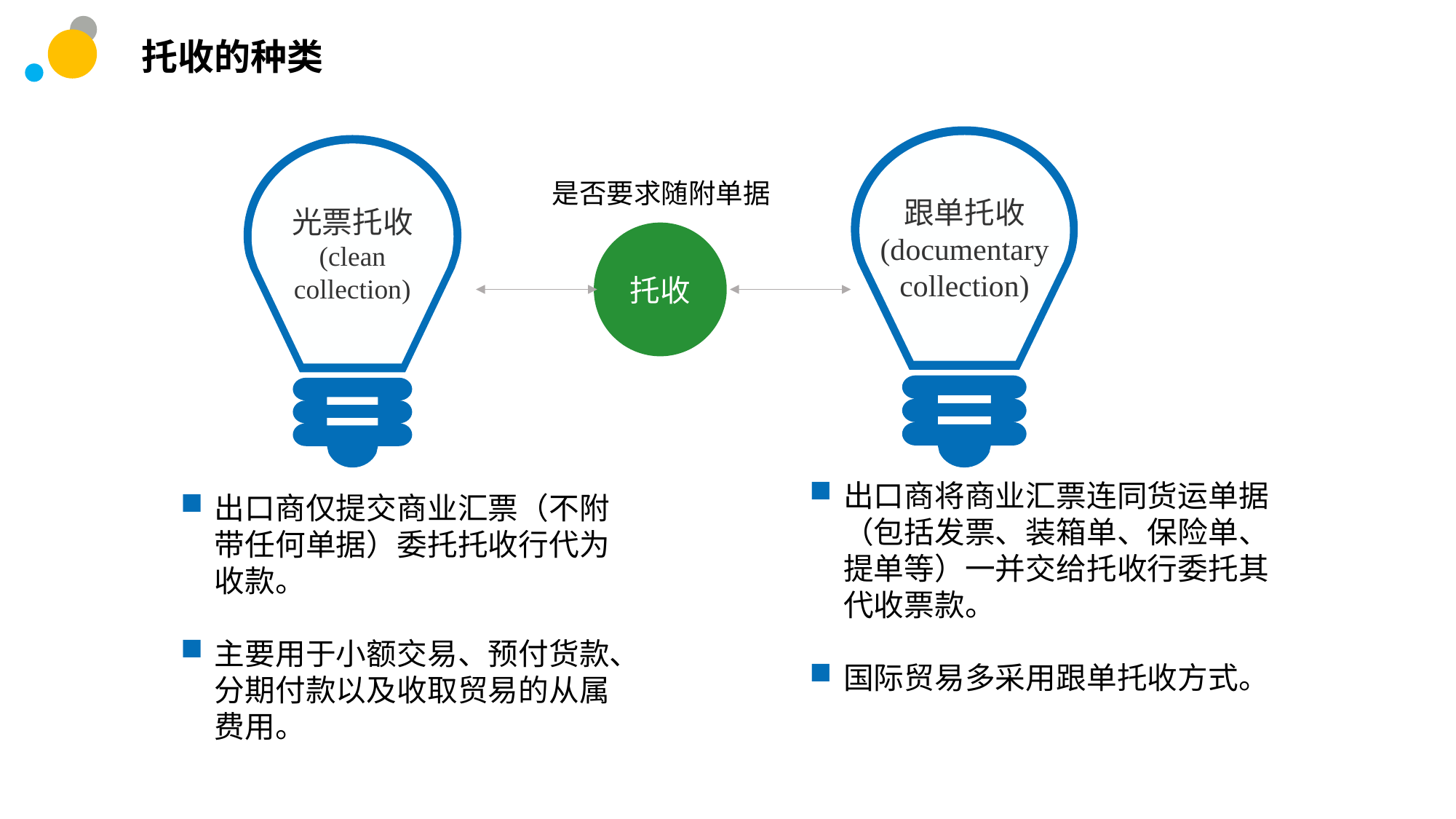

PART 4

托收的种类

跟单托收
(documentary collection)

光票托收
(clean collection)
是否要求随附单据
托收

出口商仅提交商业汇票（不附带任何单据）委托托收行代为收款。

主要用于小额交易、预付货款、分期付款以及收取贸易的从属费用。
出口商将商业汇票连同货运单据（包括发票、装箱单、保险单、提单等）一并交给托收行委托其代收票款。

国际贸易多采用跟单托收方式。